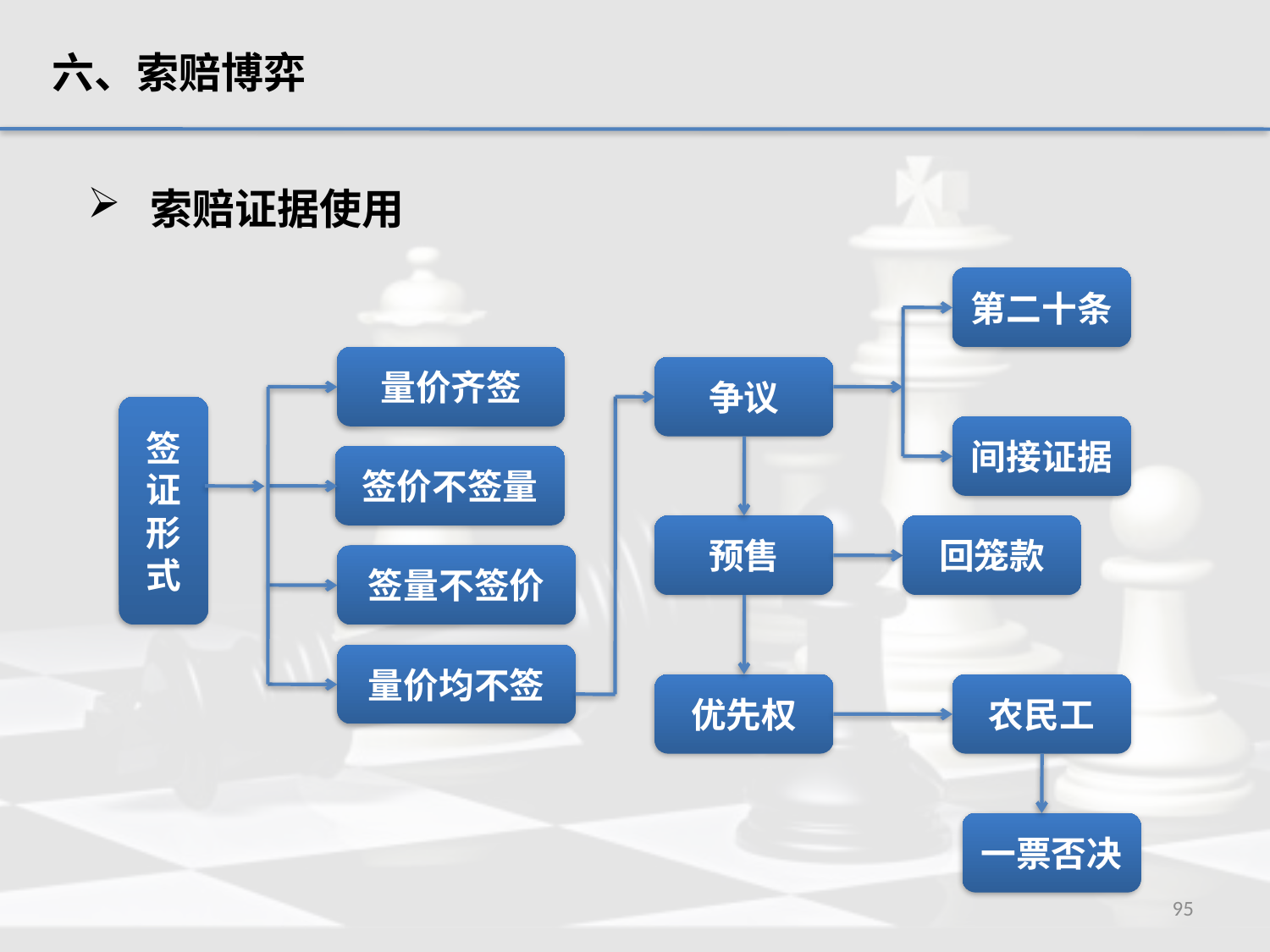

六、索赔博弈
  索赔证据使用
第二十条
量价齐签
争议
签证形式
间接证据
签价不签量
预售
回笼款
签量不签价
量价均不签
优先权
农民工
一票否决
95